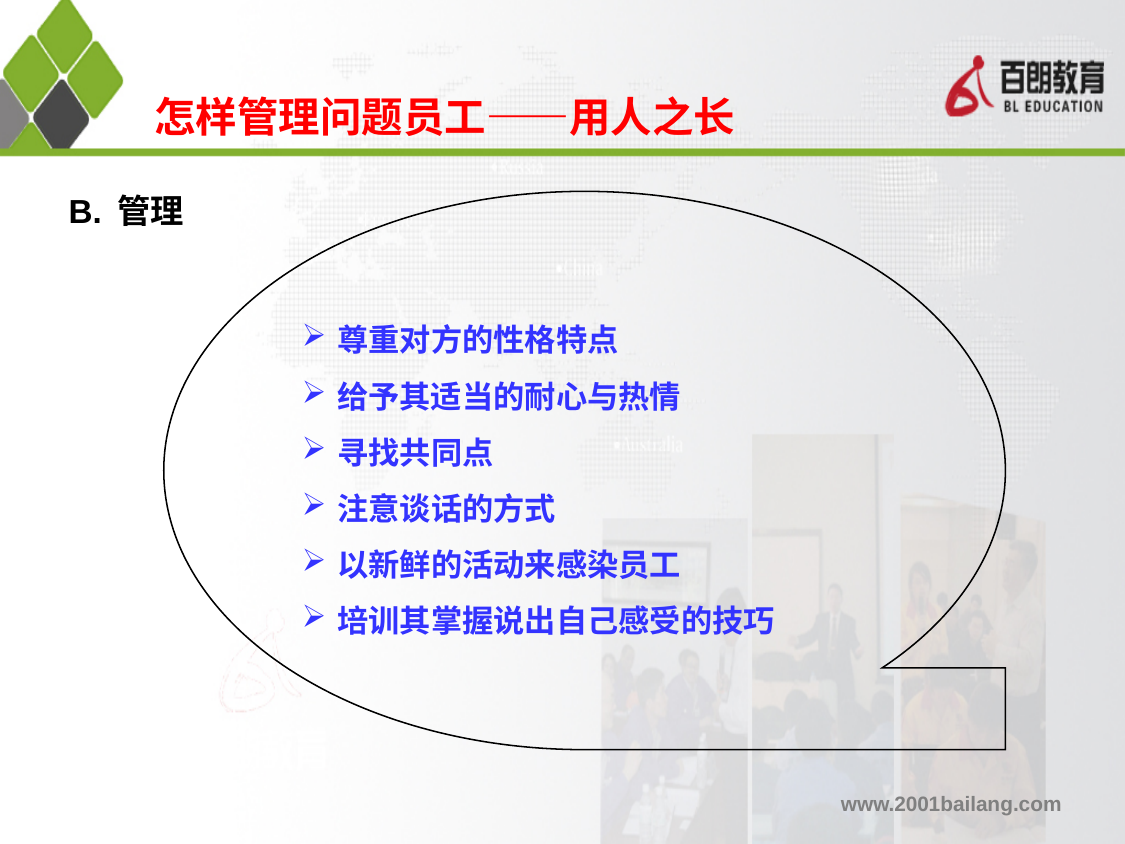

# 怎样管理问题员工——用人之长
B. 管理

尊重对方的性格特点
给予其适当的耐心与热情
寻找共同点
注意谈话的方式
以新鲜的活动来感染员工
培训其掌握说出自己感受的技巧